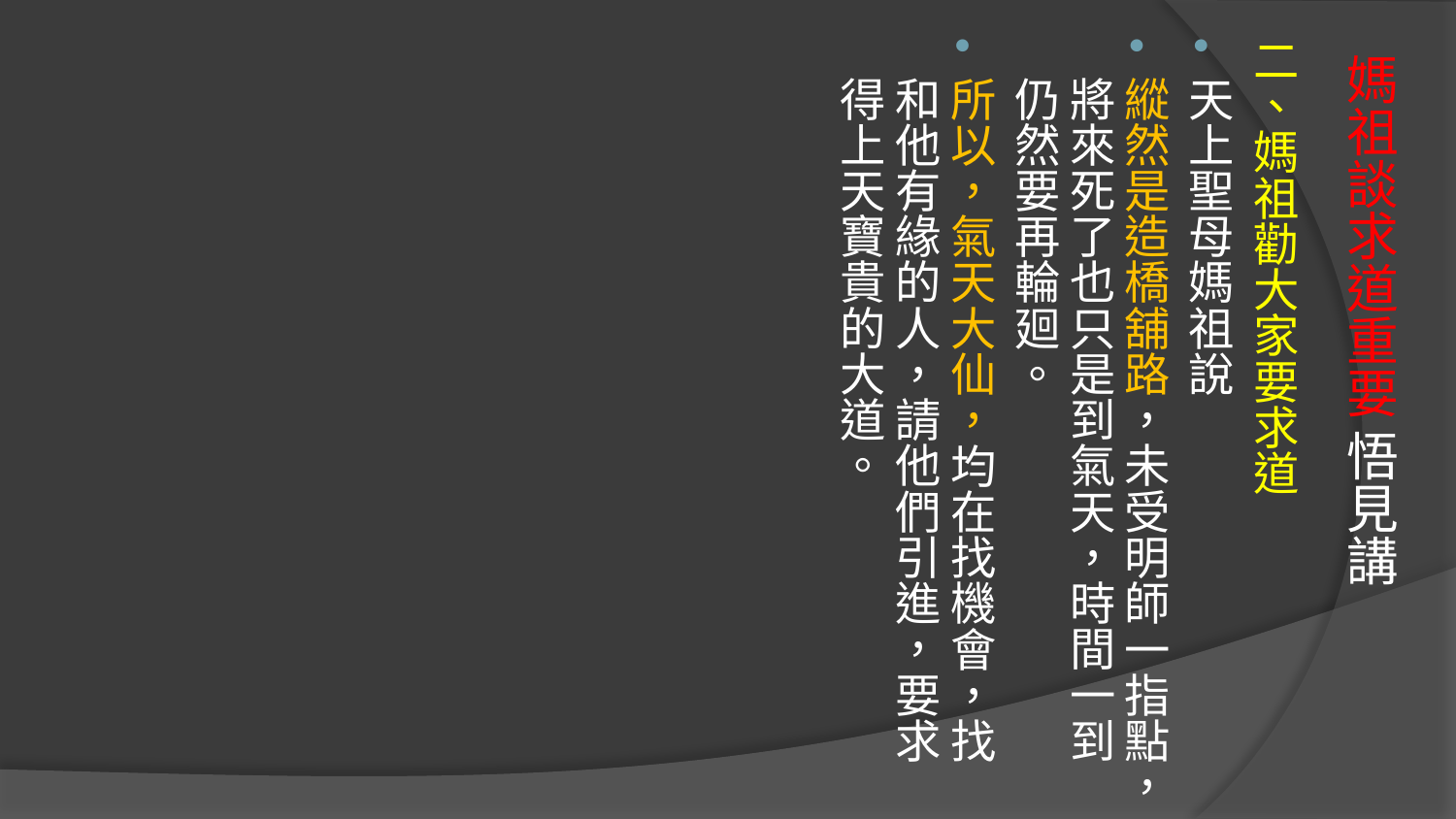

二、媽祖勸大家要求道
天上聖母媽祖說
縱然是造橋舖路，未受明師一指點，將來死了也只是到氣天，時間一到仍然要再輪廻。
所以，氣天大仙，均在找機會，找和他有緣的人，請他們引進，要求得上天寶貴的大道。

# 媽祖談求道重要 悟見講